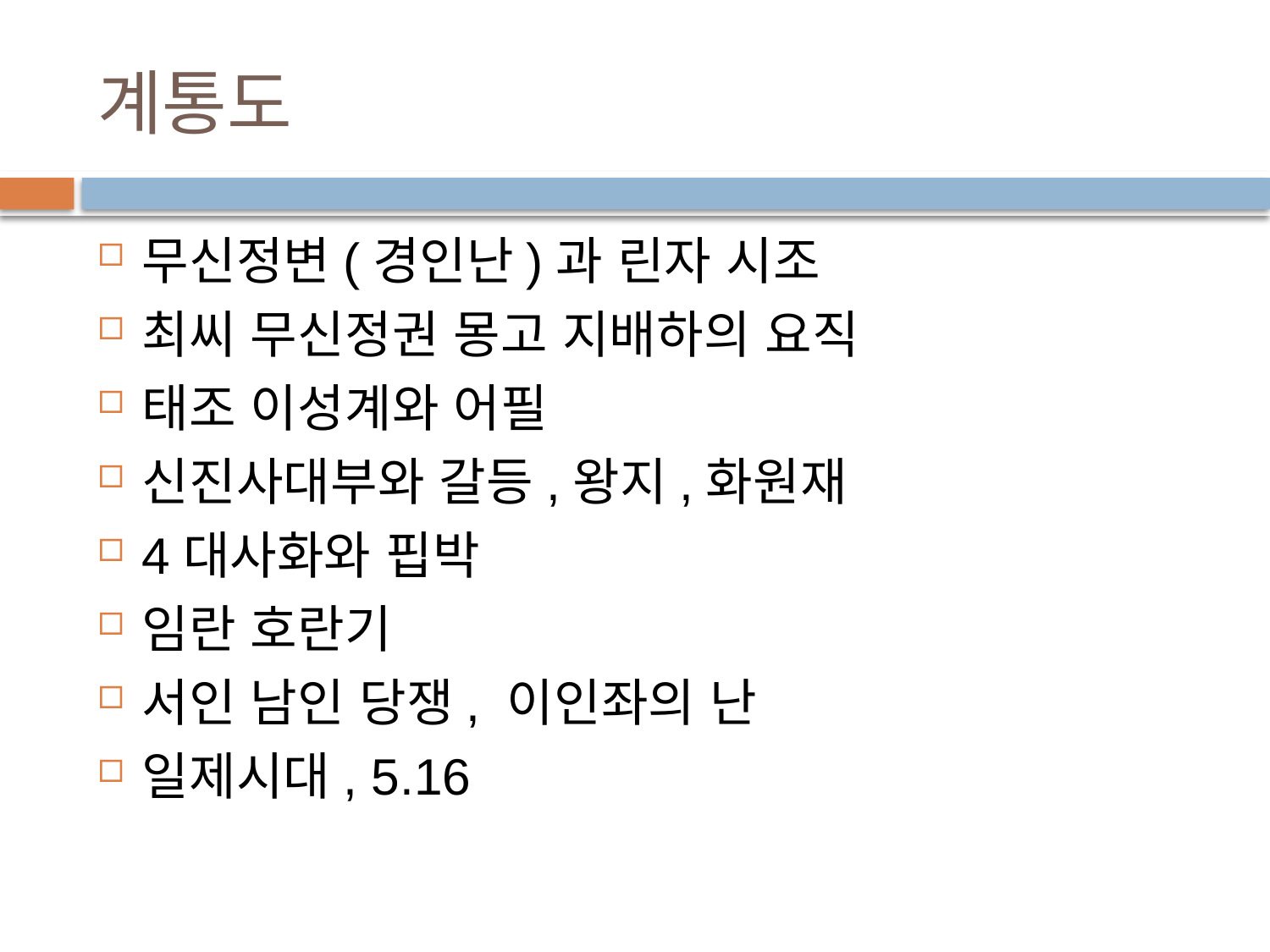

# 계통도
무신정변(경인난)과 린자 시조
최씨 무신정권 몽고 지배하의 요직
태조 이성계와 어필
신진사대부와 갈등,왕지,화원재
4대사화와 핍박
임란 호란기
서인 남인 당쟁, 이인좌의 난
일제시대, 5.16